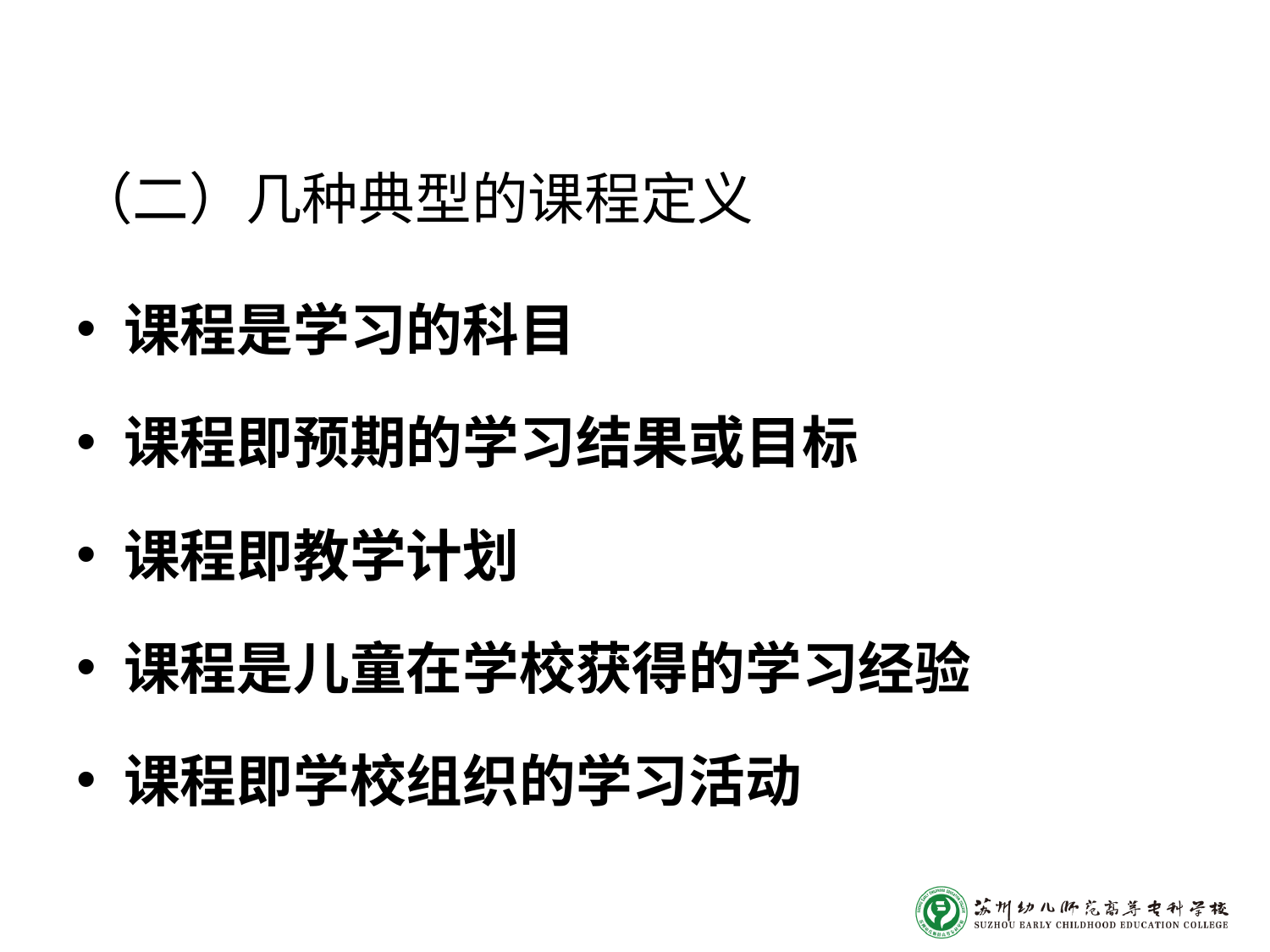

（二）几种典型的课程定义
课程是学习的科目
课程即预期的学习结果或目标
课程即教学计划
课程是儿童在学校获得的学习经验
课程即学校组织的学习活动